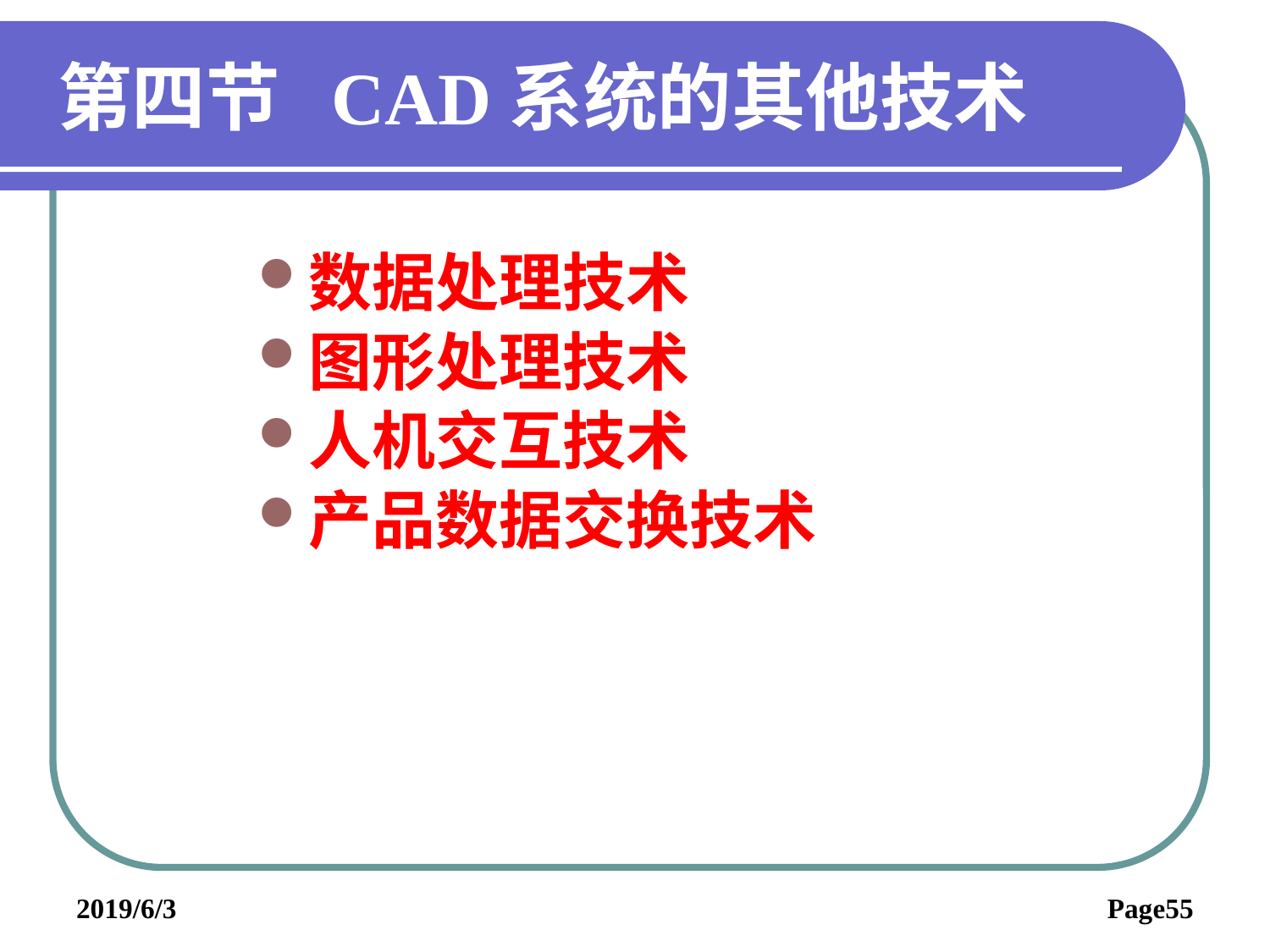

# 第四节  CAD系统的其他技术
数据处理技术
图形处理技术
人机交互技术
产品数据交换技术
2019/6/3
Page55